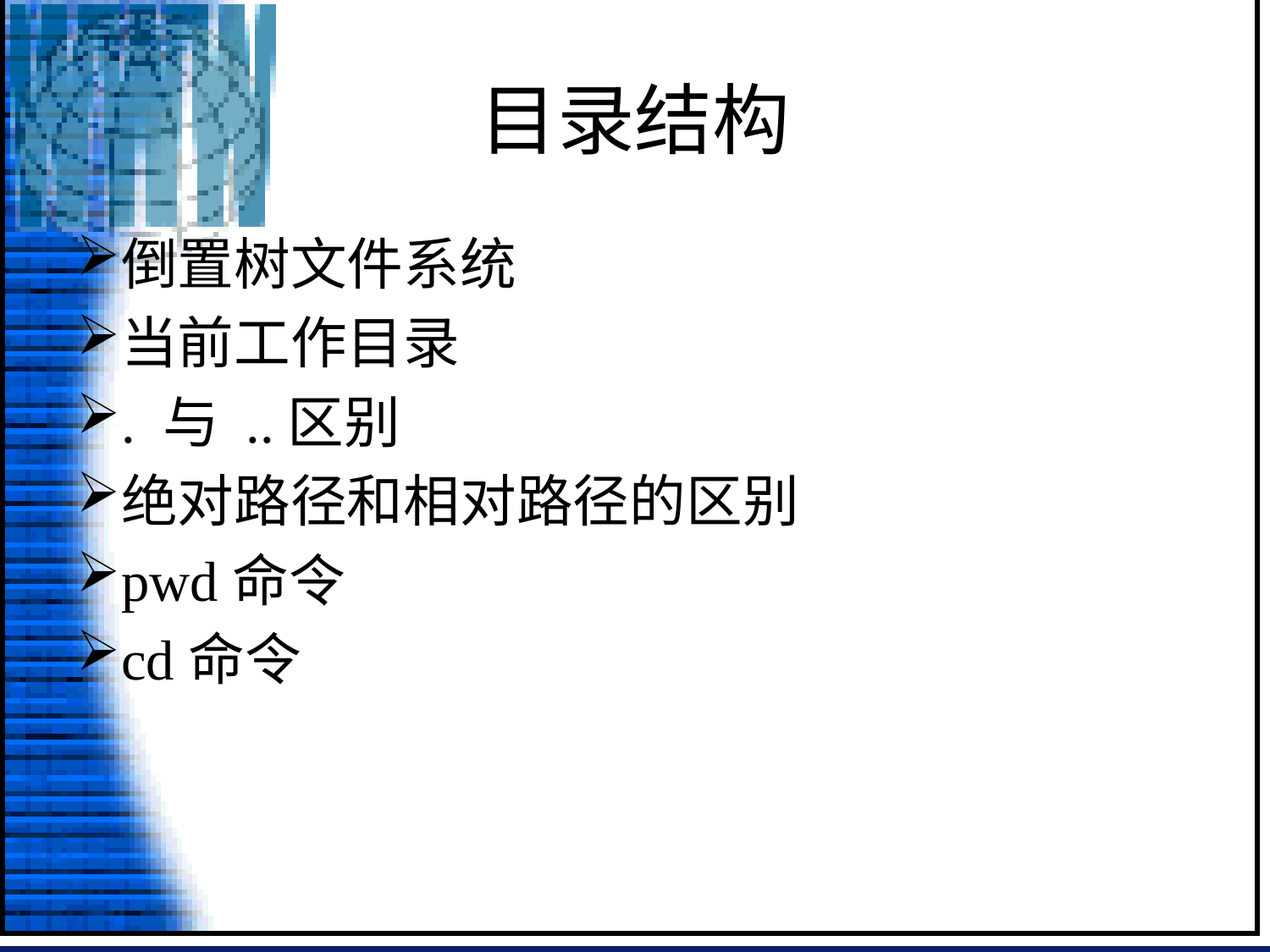

# 目录结构
倒置树文件系统
当前工作目录
. 与 ..区别
绝对路径和相对路径的区别
pwd命令
cd命令